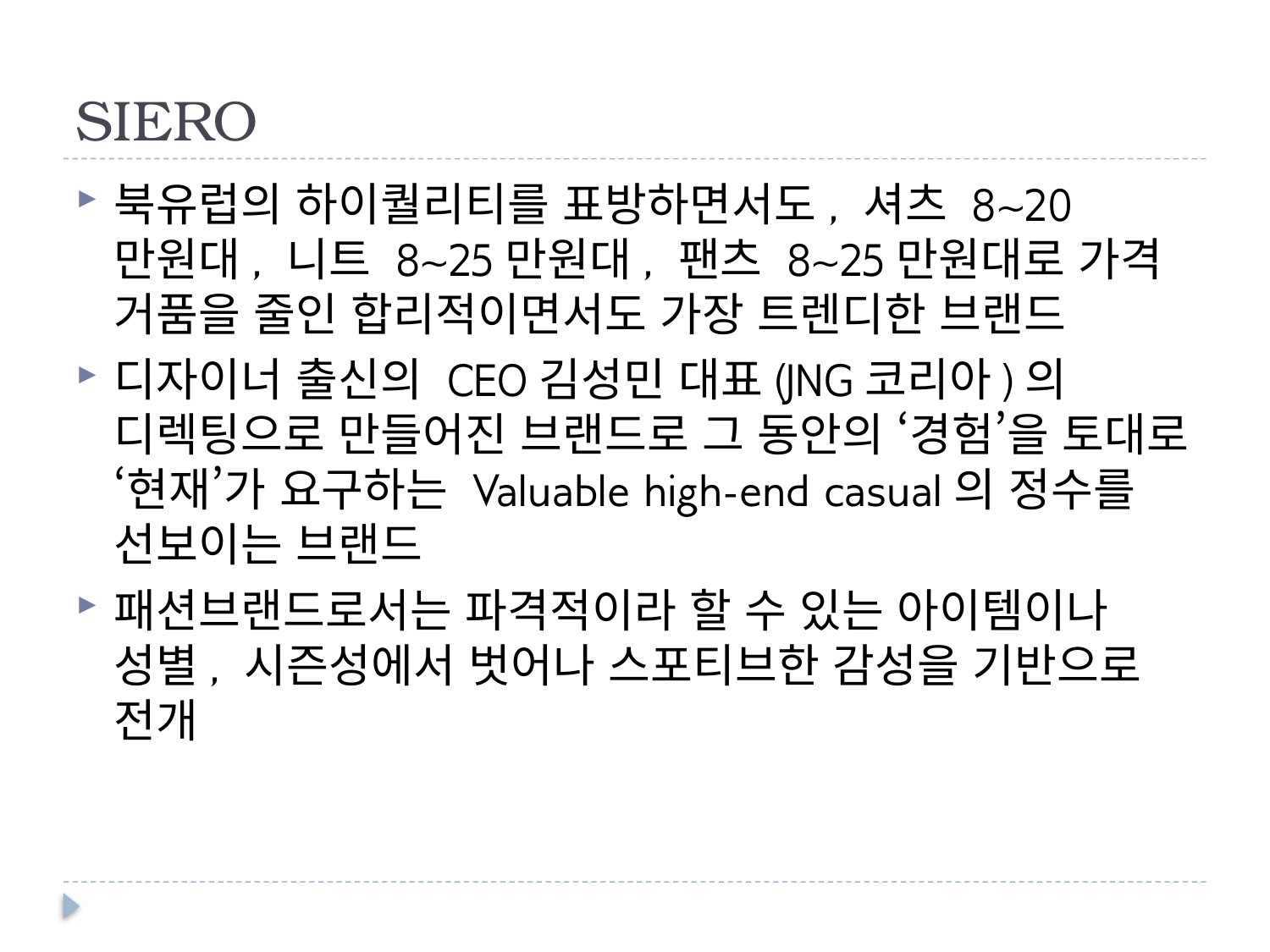

# SIERO
북유럽의 하이퀄리티를 표방하면서도, 셔츠 8~20만원대, 니트 8~25만원대, 팬츠 8~25만원대로 가격 거품을 줄인 합리적이면서도 가장 트렌디한 브랜드
디자이너 출신의 CEO김성민 대표(JNG코리아)의 디렉팅으로 만들어진 브랜드로 그 동안의 ‘경험’을 토대로 ‘현재’가 요구하는 Valuable high-end casual의 정수를 선보이는 브랜드
패션브랜드로서는 파격적이라 할 수 있는 아이템이나 성별, 시즌성에서 벗어나 스포티브한 감성을 기반으로 전개